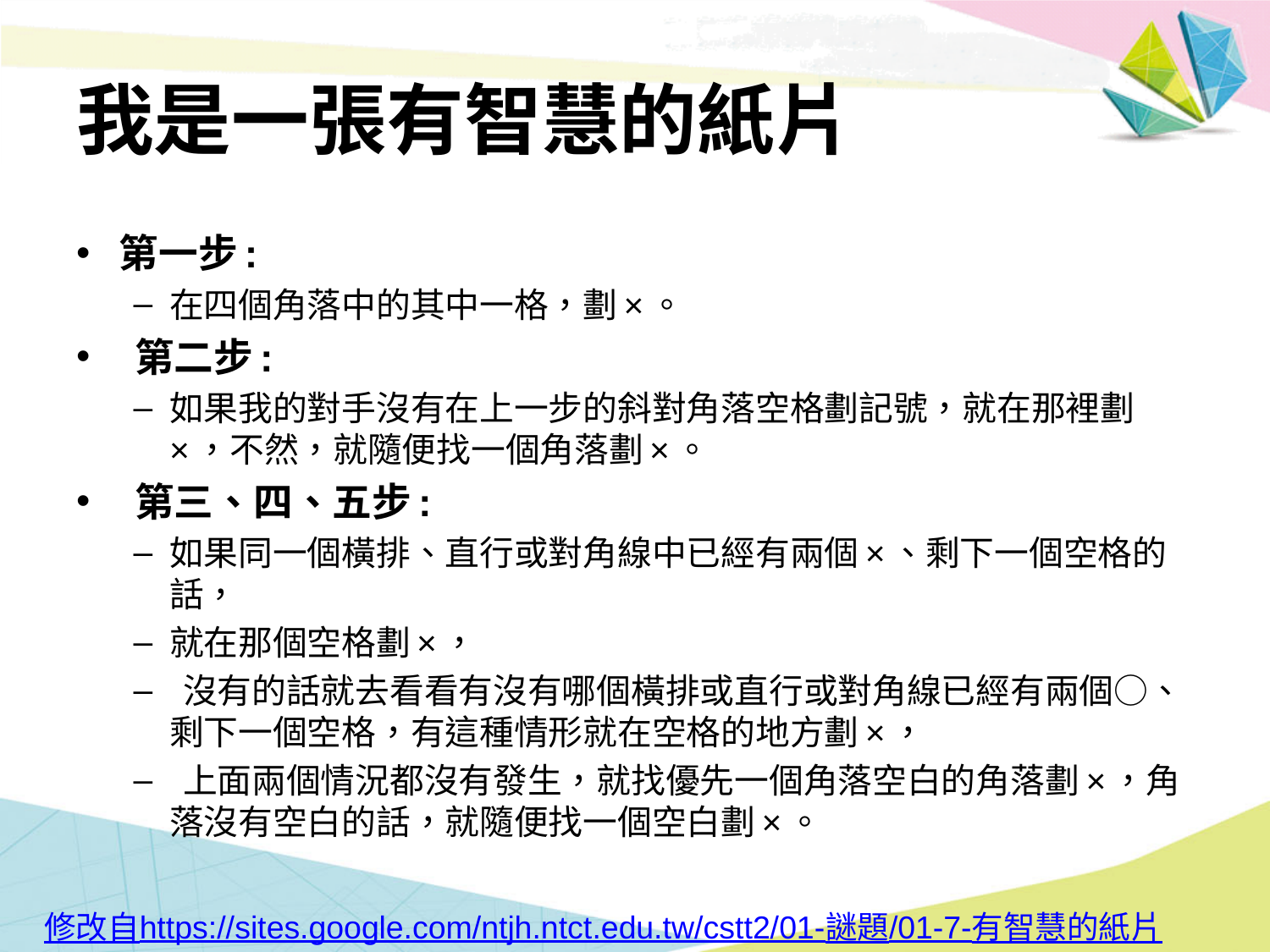

# 我是一張有智慧的紙片
第一步:
在四個角落中的其中一格，劃×。
 第二步:
如果我的對手沒有在上一步的斜對角落空格劃記號，就在那裡劃×，不然，就隨便找一個角落劃×。
 第三、四、五步:
如果同一個橫排、直行或對角線中已經有兩個×、剩下一個空格的話，
就在那個空格劃×，
 沒有的話就去看看有沒有哪個橫排或直行或對角線已經有兩個○、剩下一個空格，有這種情形就在空格的地方劃×，
 上面兩個情況都沒有發生，就找優先一個角落空白的角落劃×，角落沒有空白的話，就隨便找一個空白劃×。

修改自https://sites.google.com/ntjh.ntct.edu.tw/cstt2/01-謎題/01-7-有智慧的紙片